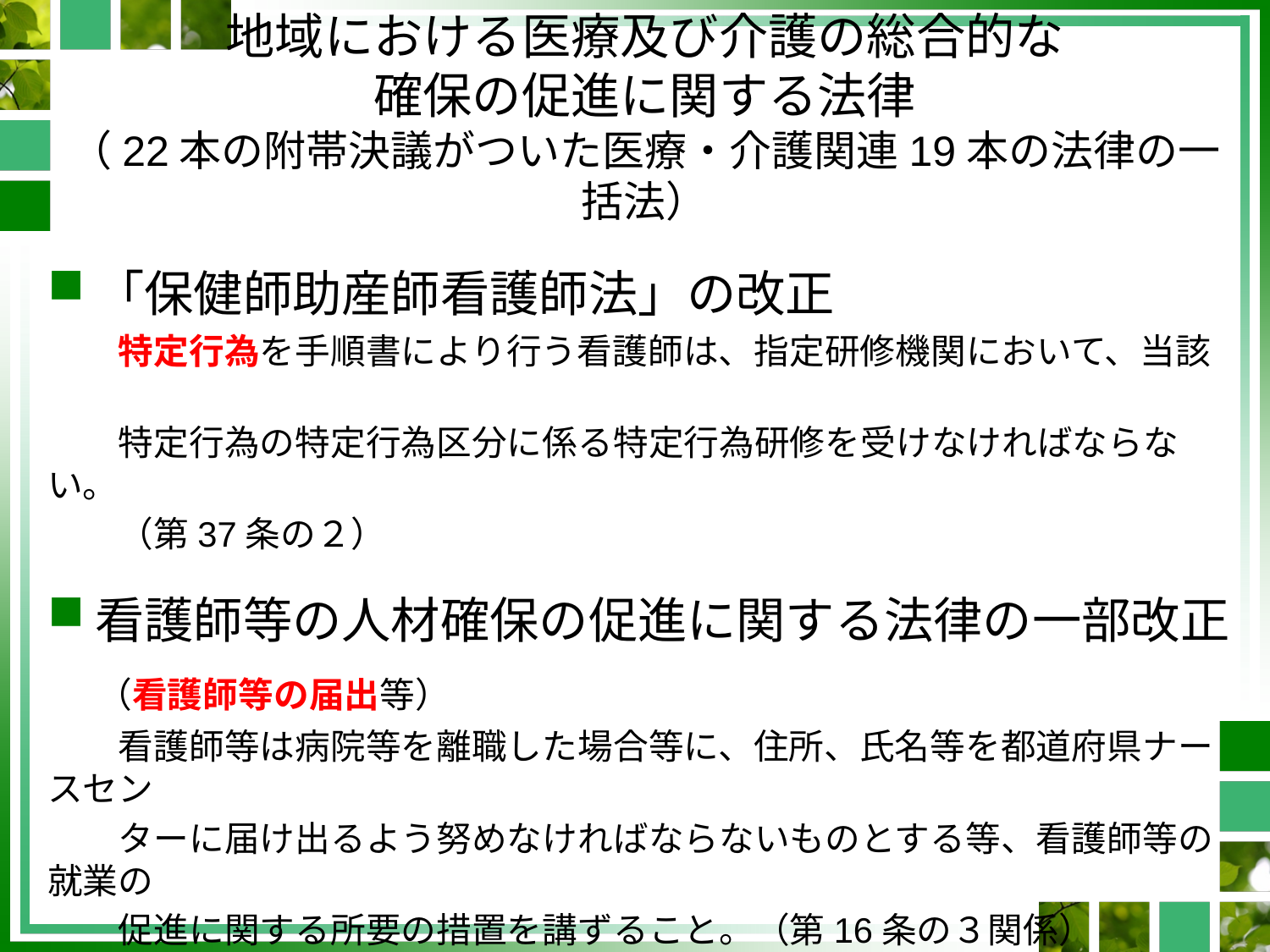

# 地域における医療及び介護の総合的な 確保の促進に関する法律 （22本の附帯決議がついた医療・介護関連19本の法律の一括法）
「保健師助産師看護師法」の改正
　　特定行為を手順書により行う看護師は、指定研修機関において、当該
　　特定行為の特定行為区分に係る特定行為研修を受けなければならない。
　　（第37条の２）

看護師等の人材確保の促進に関する法律の一部改正
　（看護師等の届出等）
　　看護師等は病院等を離職した場合等に、住所、氏名等を都道府県ナースセン
　　ターに届け出るよう努めなければならないものとする等、看護師等の就業の
　　促進に関する所要の措置を講ずること。（第16条の３関係）

　　＊　上記改正法律の施行日は平成27年10月1日